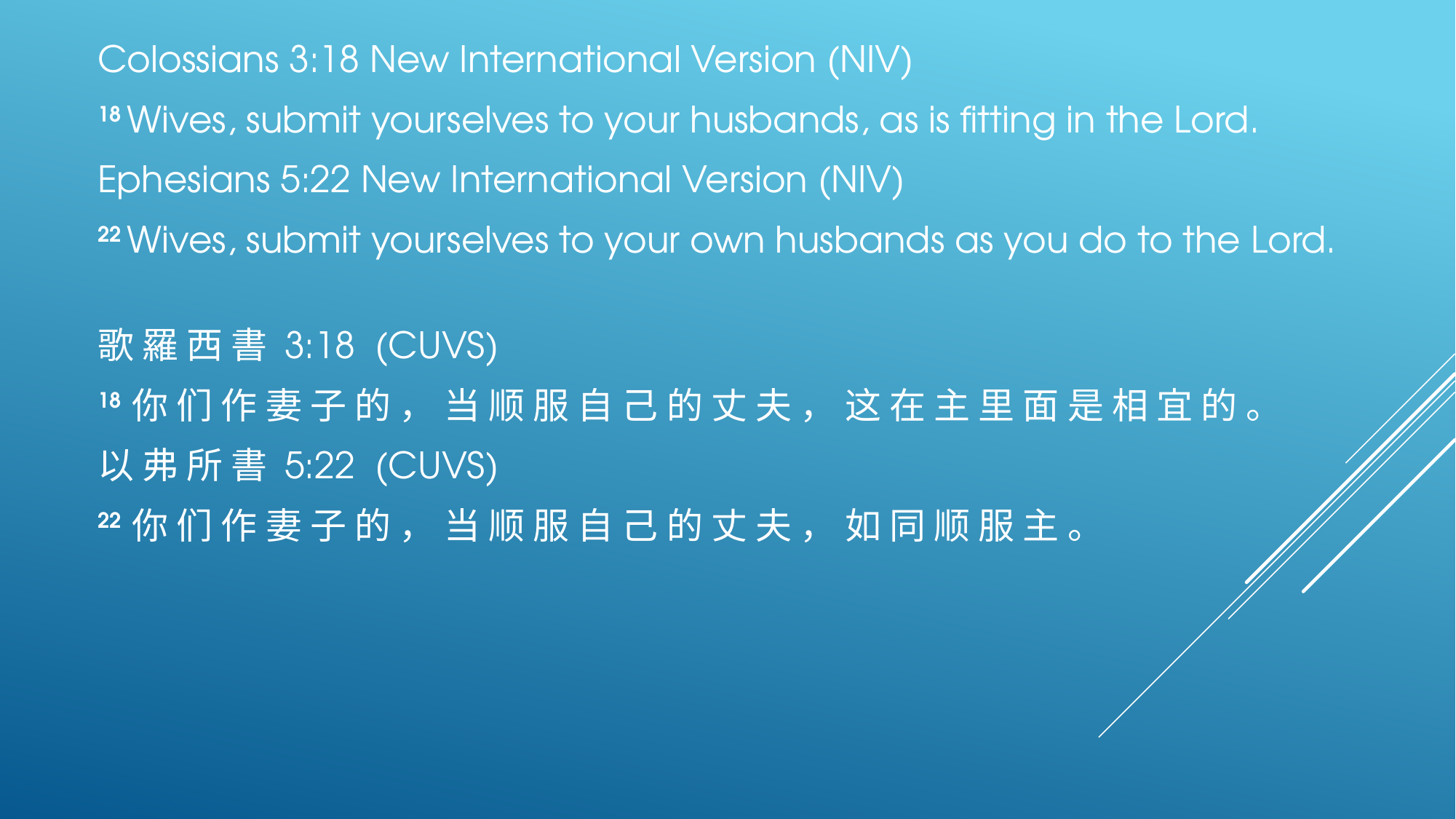

Colossians 3:18 New International Version (NIV)
18 Wives, submit yourselves to your husbands, as is fitting in the Lord.
Ephesians 5:22 New International Version (NIV)
22 Wives, submit yourselves to your own husbands as you do to the Lord.
歌 羅 西 書 3:18  (CUVS)
18 你 们 作 妻 子 的 ， 当 顺 服 自 己 的 丈 夫 ， 这 在 主 里 面 是 相 宜 的 。
以 弗 所 書 5:22  (CUVS)
22 你 们 作 妻 子 的 ， 当 顺 服 自 己 的 丈 夫 ， 如 同 顺 服 主 。